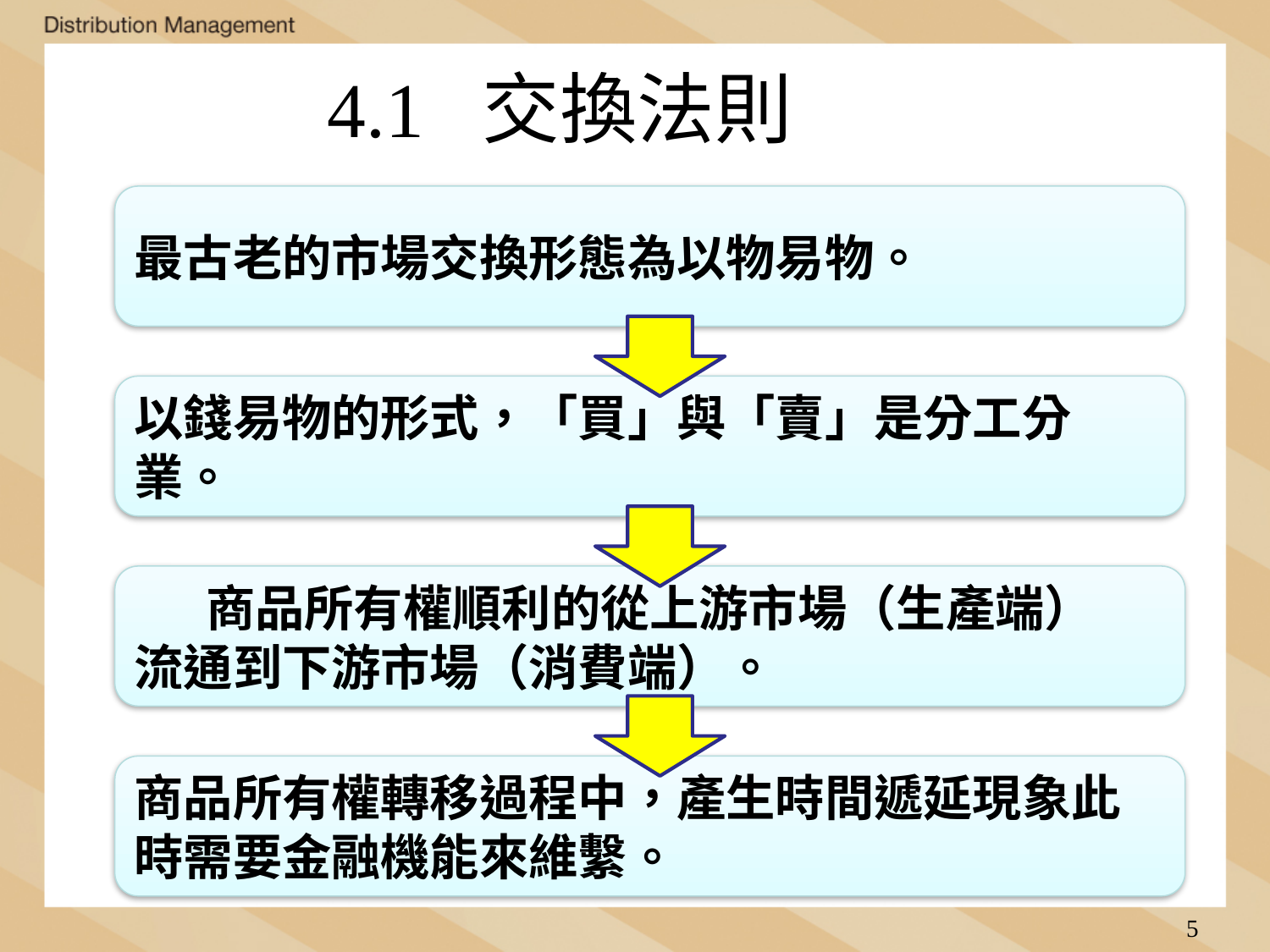

4.1  交換法則
最古老的市場交換形態為以物易物。

以錢易物的形式，「買」與「賣」是分工分業。

商品所有權順利的從上游市場（生產端）
流通到下游市場（消費端）。

商品所有權轉移過程中，產生時間遞延現象此時需要金融機能來維繫。
5